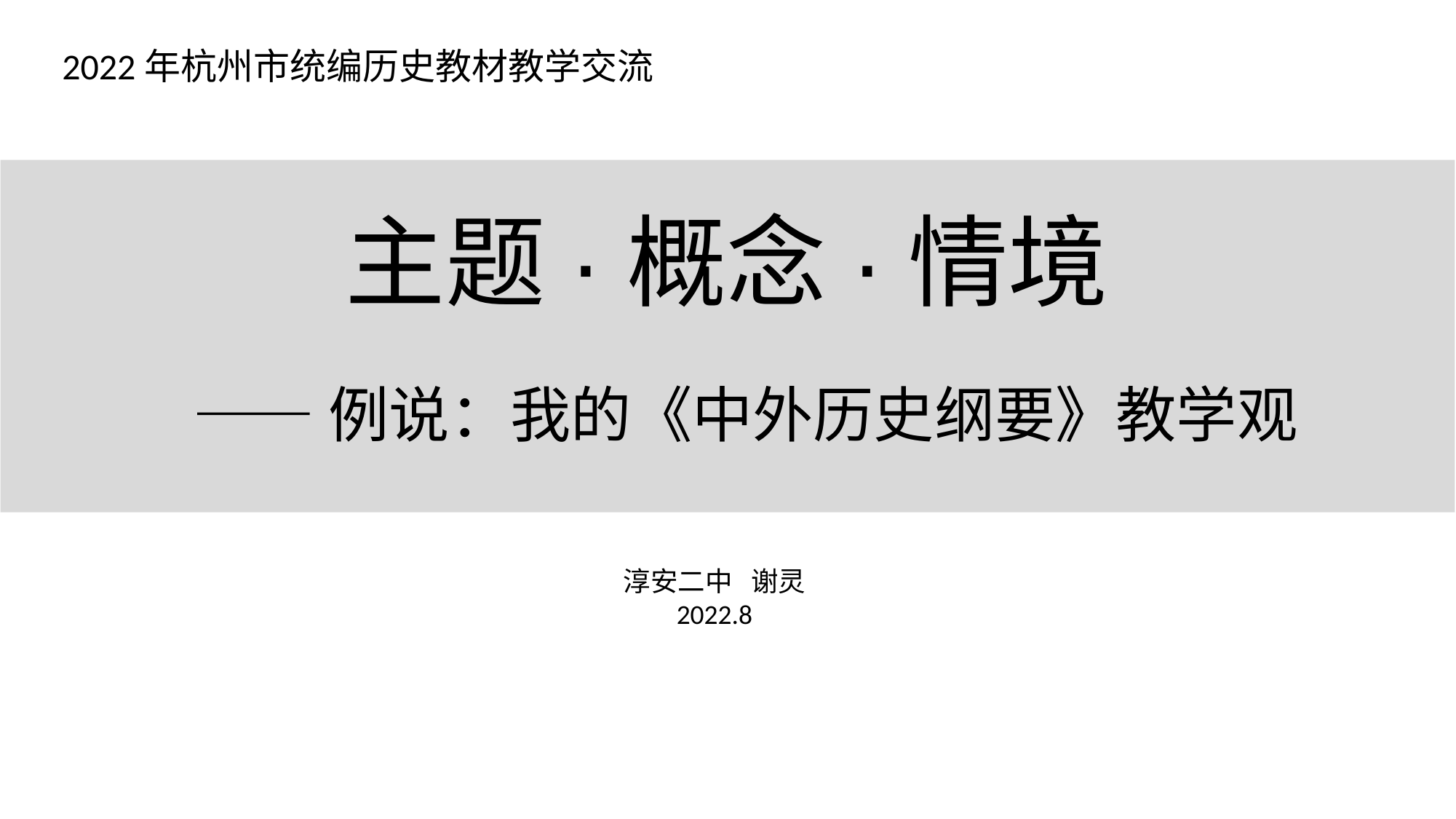

2022年杭州市统编历史教材教学交流

主题·概念·情境
——例说：我的《中外历史纲要》教学观
淳安二中   谢灵
2022.8